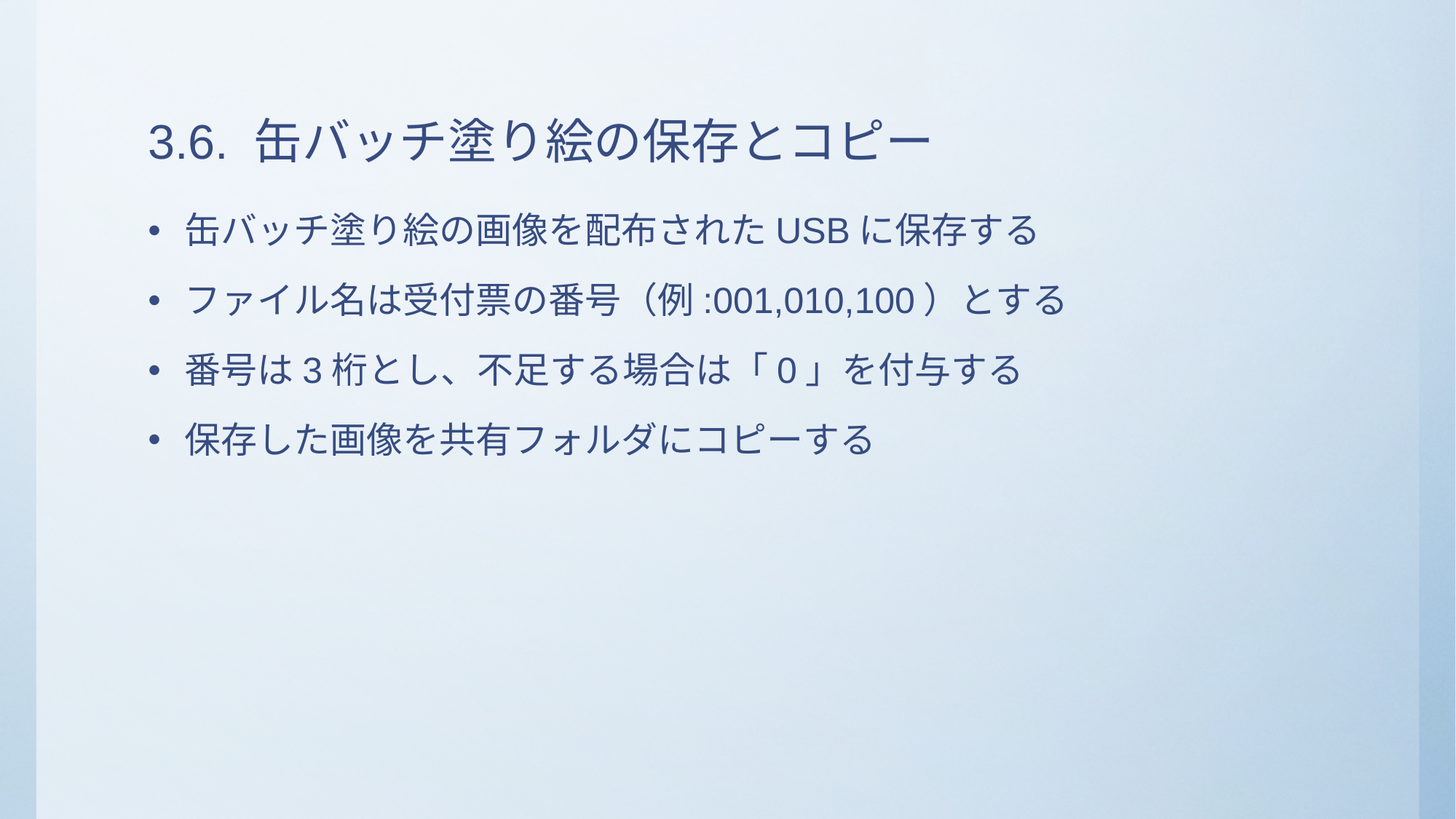

# 3.6. 缶バッチ塗り絵の保存とコピー
缶バッチ塗り絵の画像を配布されたUSBに保存する
ファイル名は受付票の番号（例:001,010,100）とする
番号は3桁とし、不足する場合は「0」を付与する
保存した画像を共有フォルダにコピーする